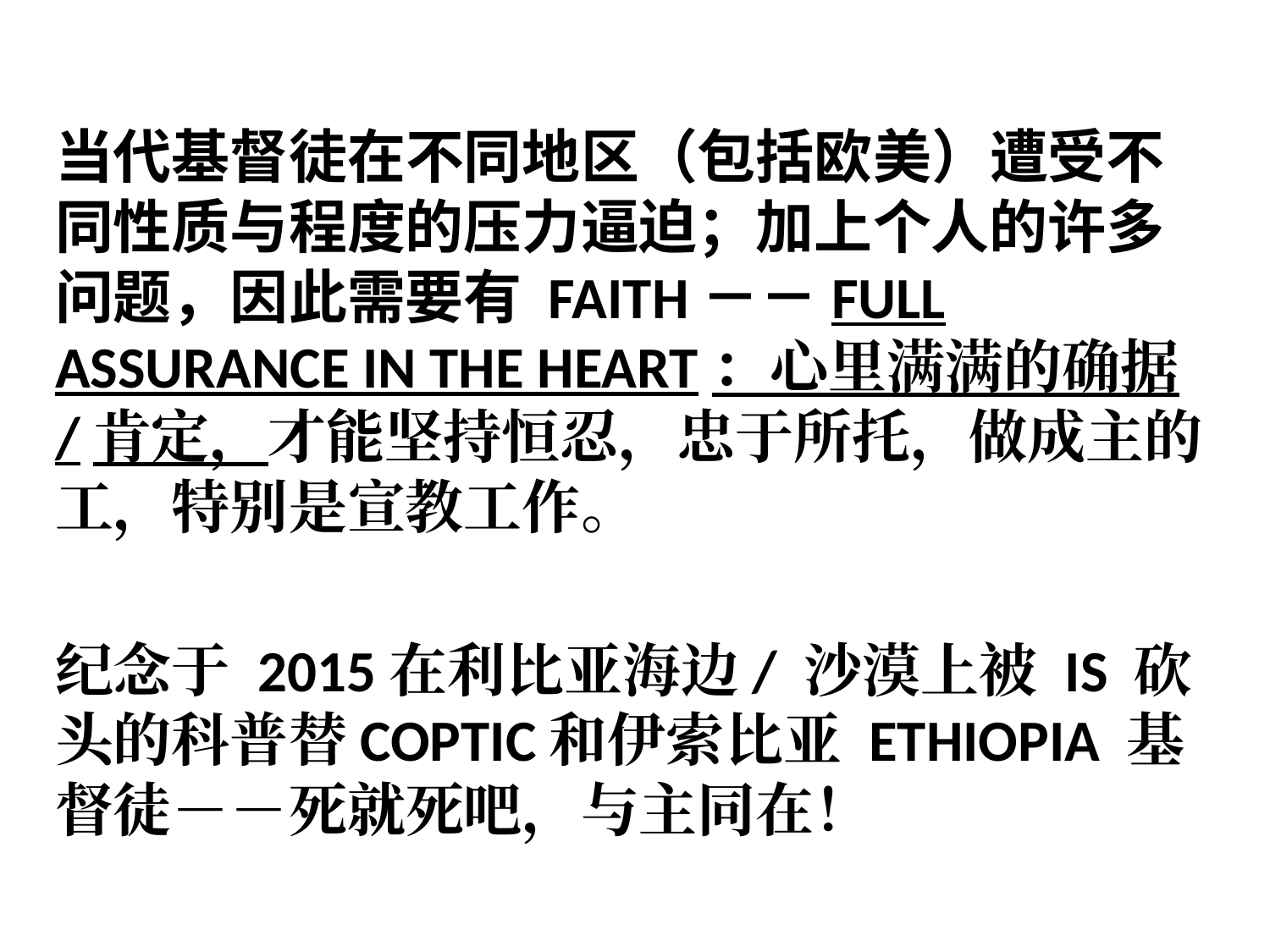

当代基督徒在不同地区（包括欧美）遭受不同性质与程度的压力逼迫；加上个人的许多问题，因此需要有 FAITH－－FULL ASSURANCE IN THE HEART：心里满满的确据/肯定，才能坚持恒忍，忠于所托，做成主的工，特别是宣教工作。

纪念于 2015在利比亚海边/ 沙漠上被 IS 砍头的科普替COPTIC和伊索比亚 ETHIOPIA 基督徒－－死就死吧，与主同在！